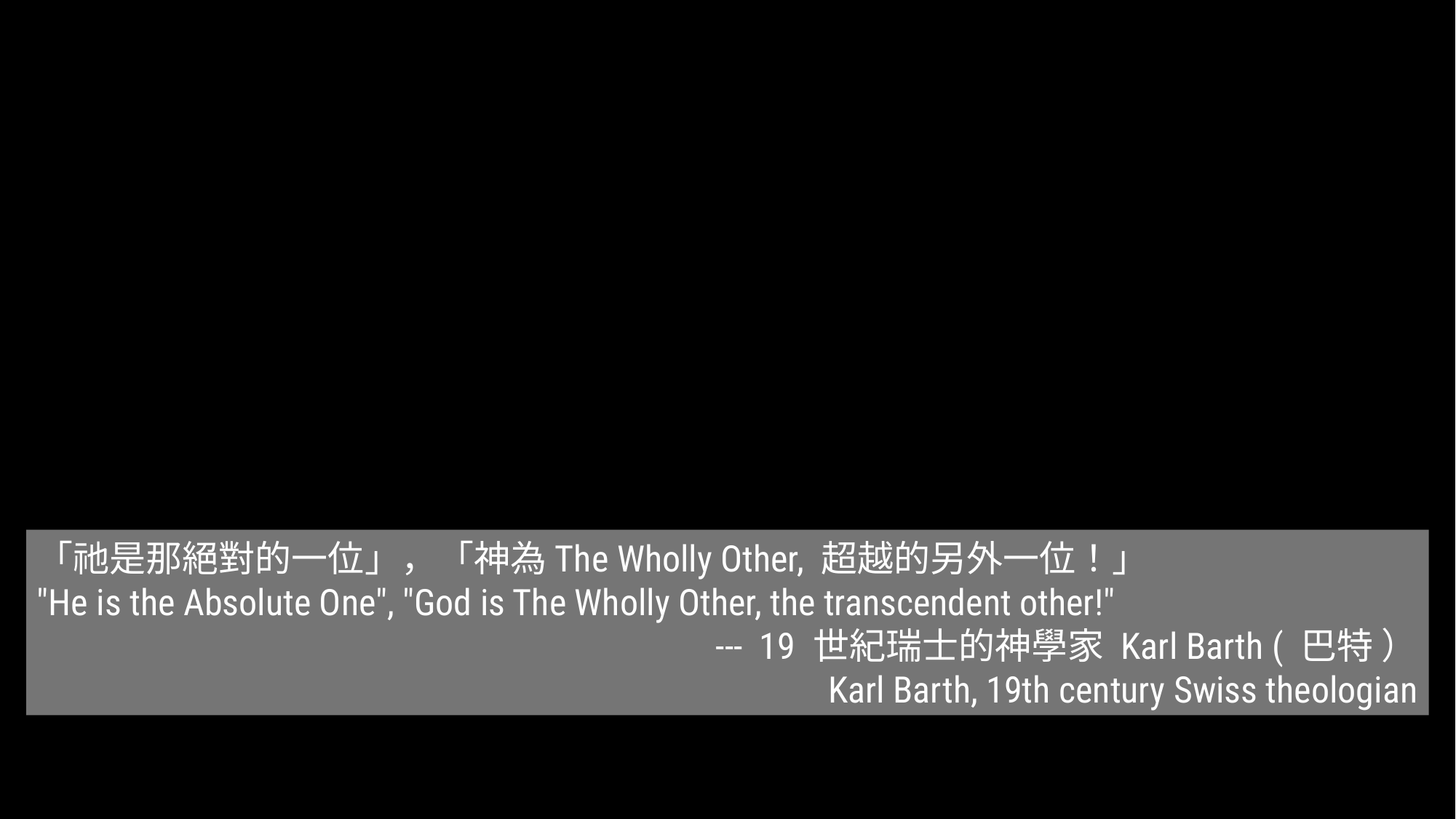

「祂是那絕對的一位」，「神為The Wholly Other, 超越的另外一位！」
"He is the Absolute One", "God is The Wholly Other, the transcendent other!"
             ---  19 世紀瑞士的神學家 Karl Barth ( 巴特 ）
                   Karl Barth, 19th century Swiss theologian